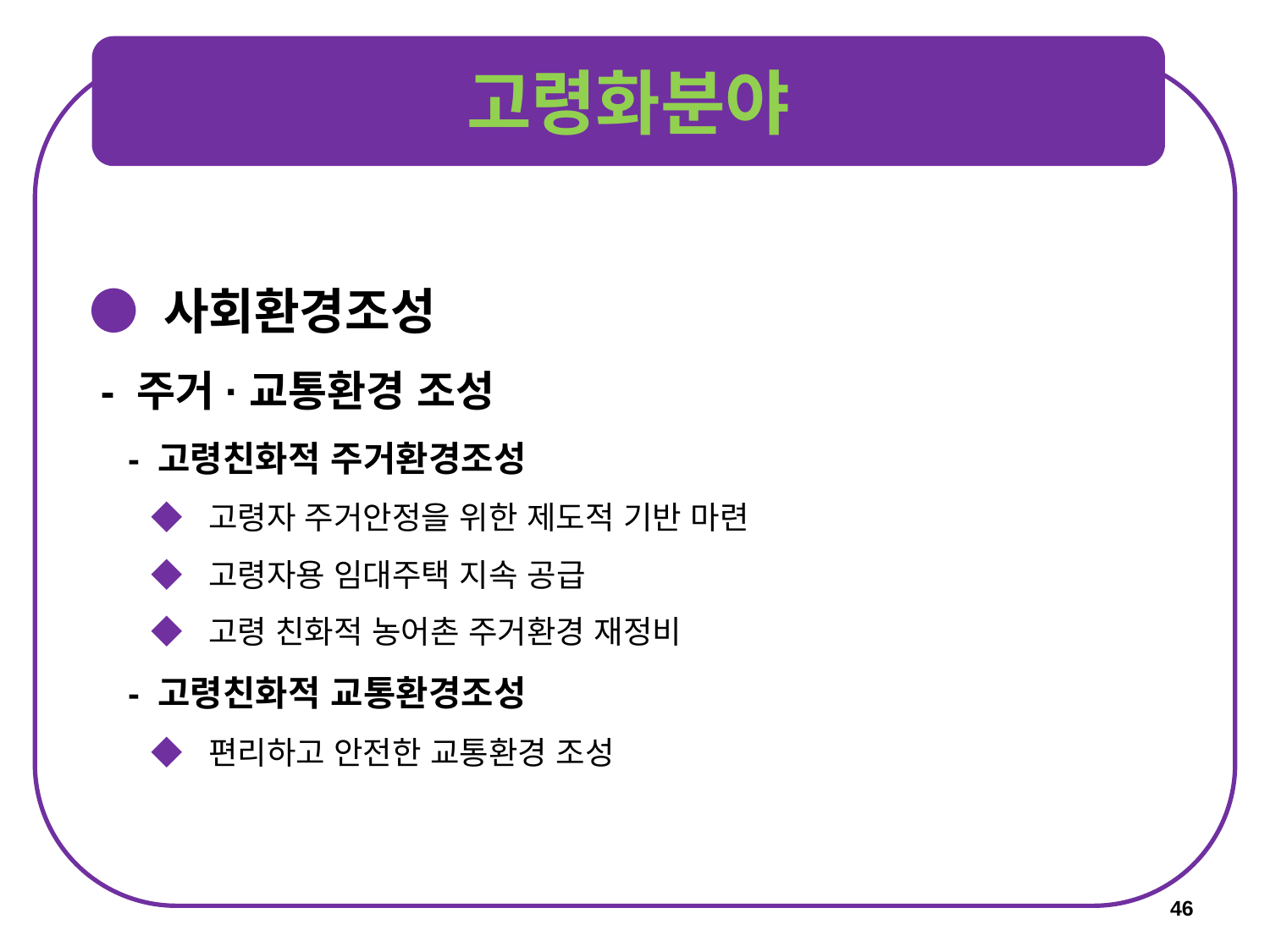

고령화분야

● 사회환경조성
 - 주거·교통환경 조성
    - 고령친화적 주거환경조성
       ◆  고령자 주거안정을 위한 제도적 기반 마련
       ◆  고령자용 임대주택 지속 공급
       ◆  고령 친화적 농어촌 주거환경 재정비
    - 고령친화적 교통환경조성
       ◆  편리하고 안전한 교통환경 조성
46